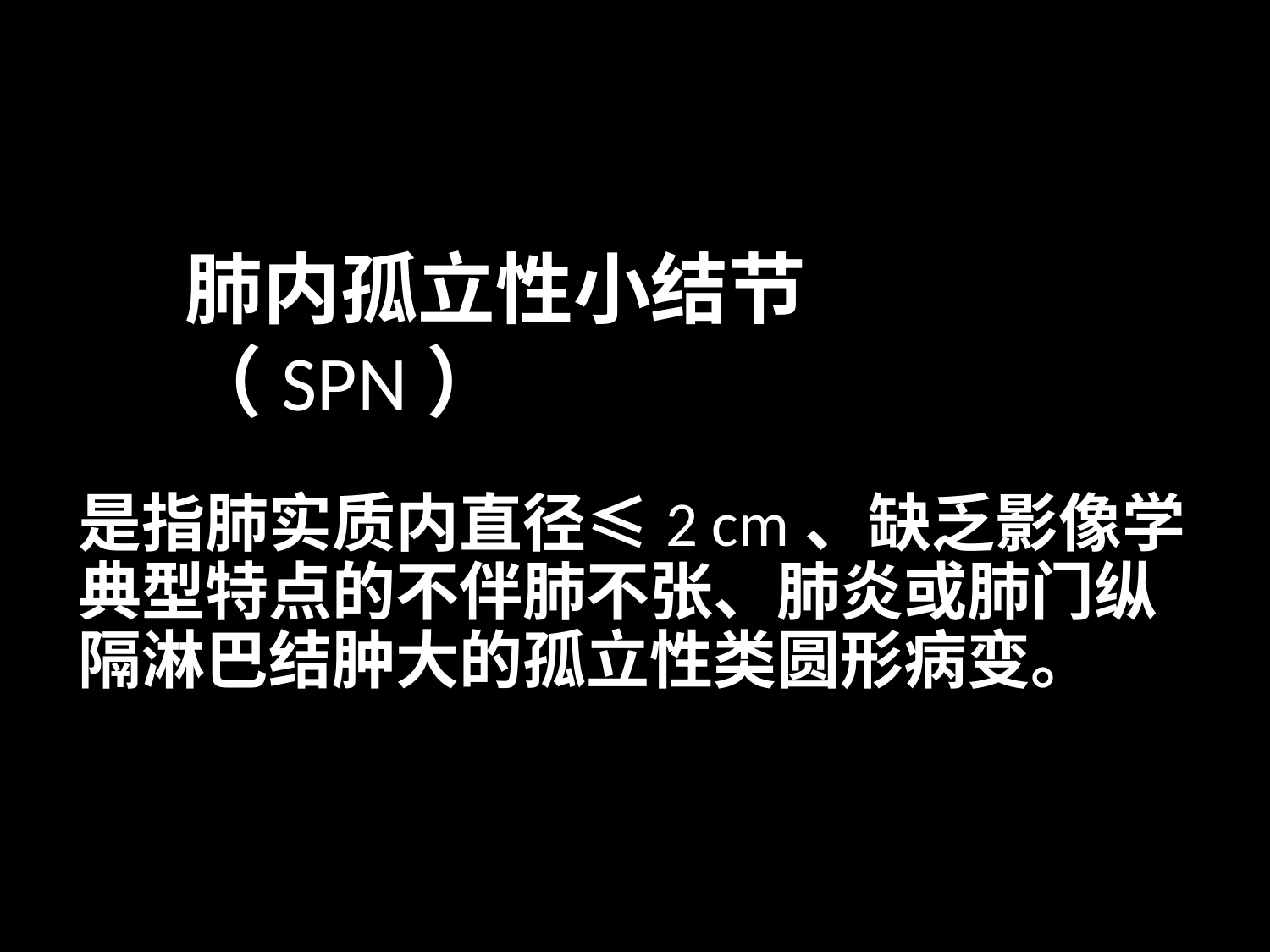

肺内孤立性小结节（SPN）
# 是指肺实质内直径≤2 cm、缺乏影像学典型特点的不伴肺不张、肺炎或肺门纵隔淋巴结肿大的孤立性类圆形病变。